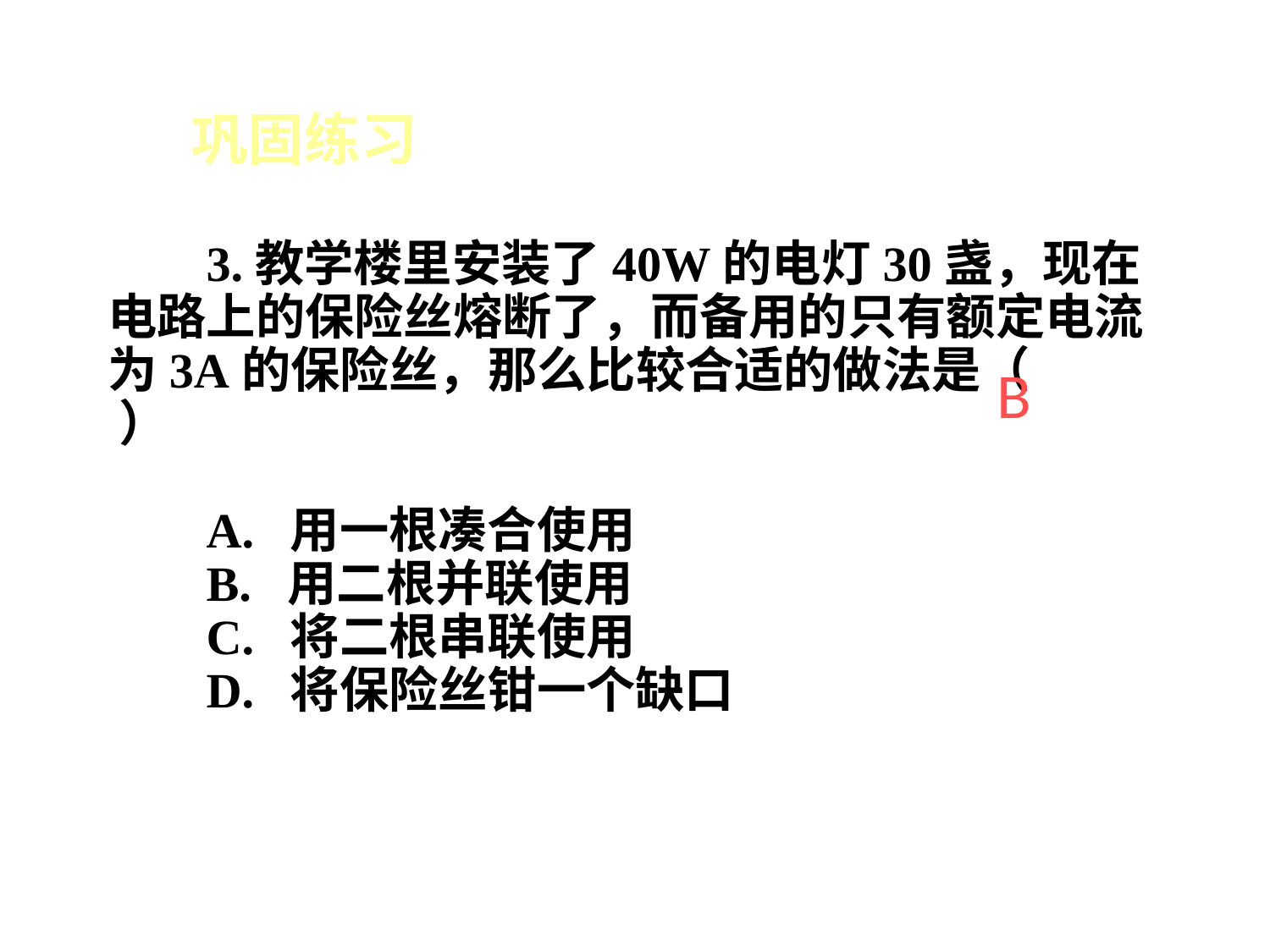

巩固练习
        3.教学楼里安装了40W的电灯30盏，现在电路上的保险丝熔断了，而备用的只有额定电流为3A的保险丝，那么比较合适的做法是（        ）

        A.  用一根凑合使用
        B.  用二根并联使用
        C.  将二根串联使用
        D.  将保险丝钳一个缺口
B